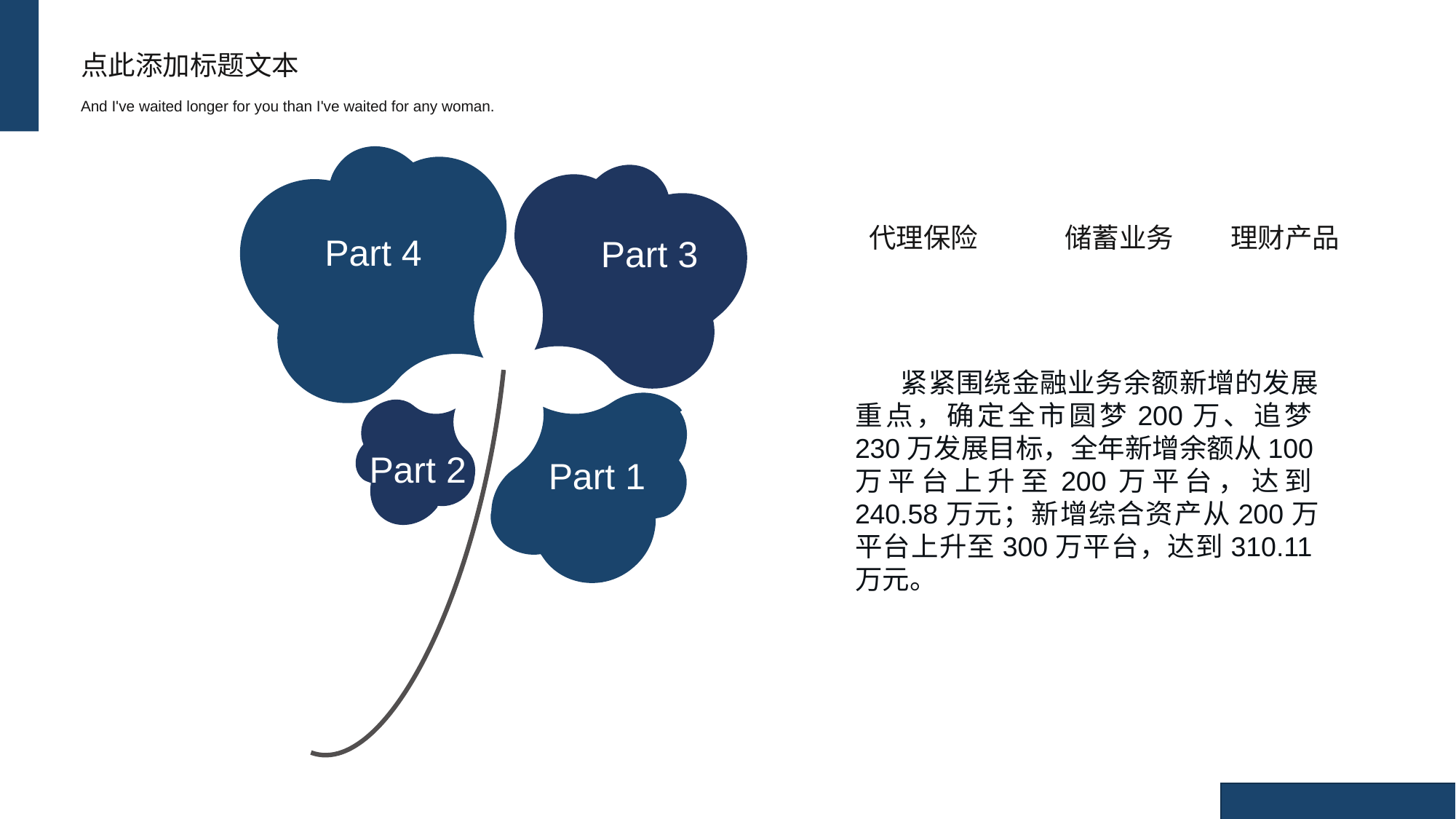

点此添加标题文本
And I've waited longer for you than I've waited for any woman.

代理保险
储蓄业务
理财产品
Part 4
Part 3
紧紧围绕金融业务余额新增的发展重点，确定全市圆梦200万、追梦230万发展目标，全年新增余额从100万平台上升至200万平台，达到240.58万元；新增综合资产从200万平台上升至300万平台，达到310.11万元。

Part 2
Part 1